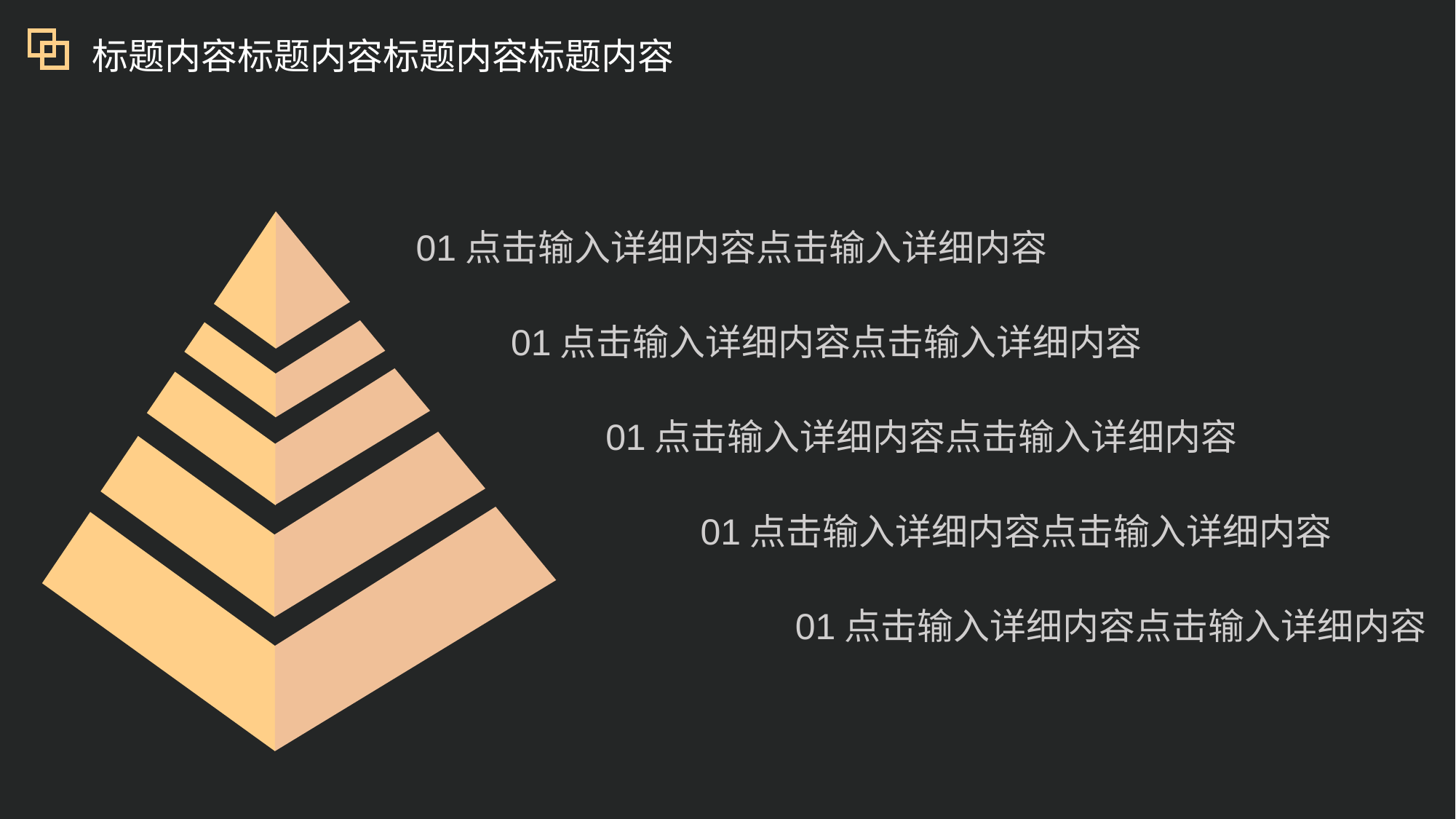

标题内容标题内容标题内容标题内容

01点击输入详细内容点击输入详细内容
01点击输入详细内容点击输入详细内容
01点击输入详细内容点击输入详细内容
01点击输入详细内容点击输入详细内容
01点击输入详细内容点击输入详细内容